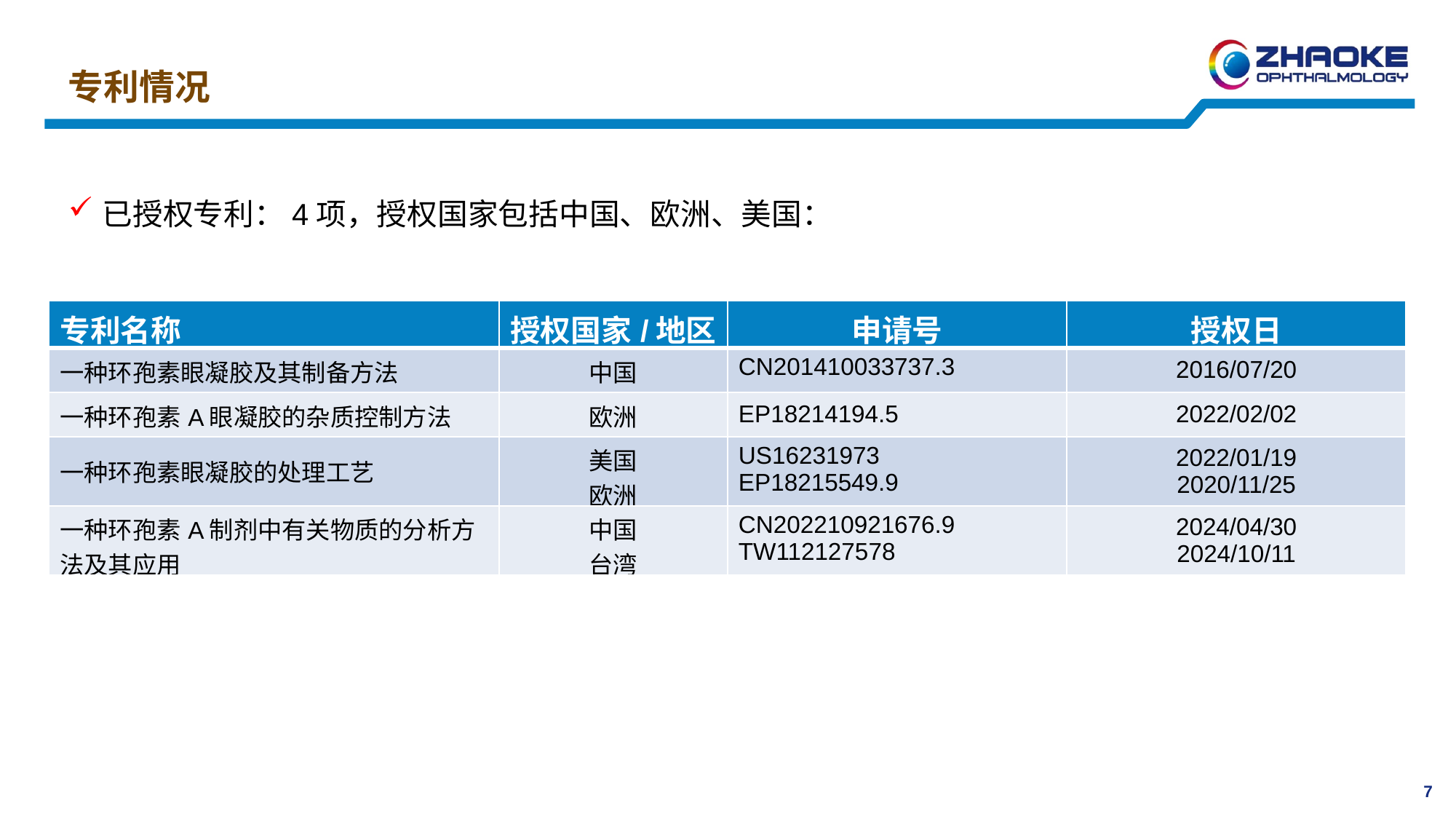

# 专利情况
已授权专利：4项，授权国家包括中国、欧洲、美国：
| 专利名称 | 授权国家/地区 | 申请号 | 授权日 |
| --- | --- | --- | --- |
| 一种环孢素眼凝胶及其制备方法 | 中国 | CN201410033737.3 | 2016/07/20 |
| 一种环孢素A眼凝胶的杂质控制方法 | 欧洲 | EP18214194.5 | 2022/02/02 |
| 一种环孢素眼凝胶的处理工艺 | 美国 欧洲 | US16231973 EP18215549.9 | 2022/01/19 2020/11/25 |
| 一种环孢素A制剂中有关物质的分析方法及其应用 | 中国 台湾 | CN202210921676.9 TW112127578 | 2024/04/30 2024/10/11 |